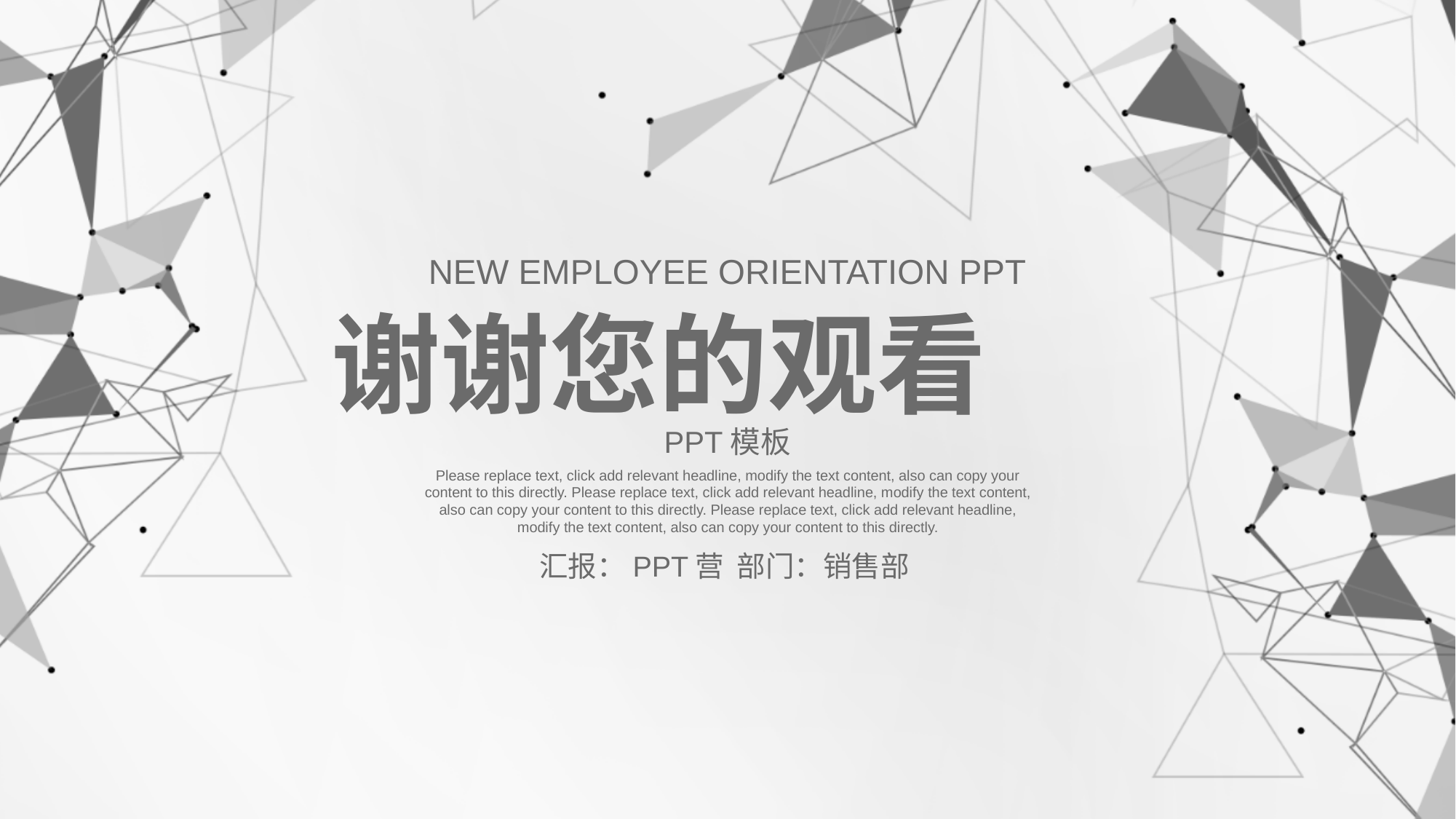

NEW EMPLOYEE ORIENTATION PPT
谢谢您的观看
PPT模板
Please replace text, click add relevant headline, modify the text content, also can copy your content to this directly. Please replace text, click add relevant headline, modify the text content, also can copy your content to this directly. Please replace text, click add relevant headline, modify the text content, also can copy your content to this directly.
汇报：PPT营  部门：销售部